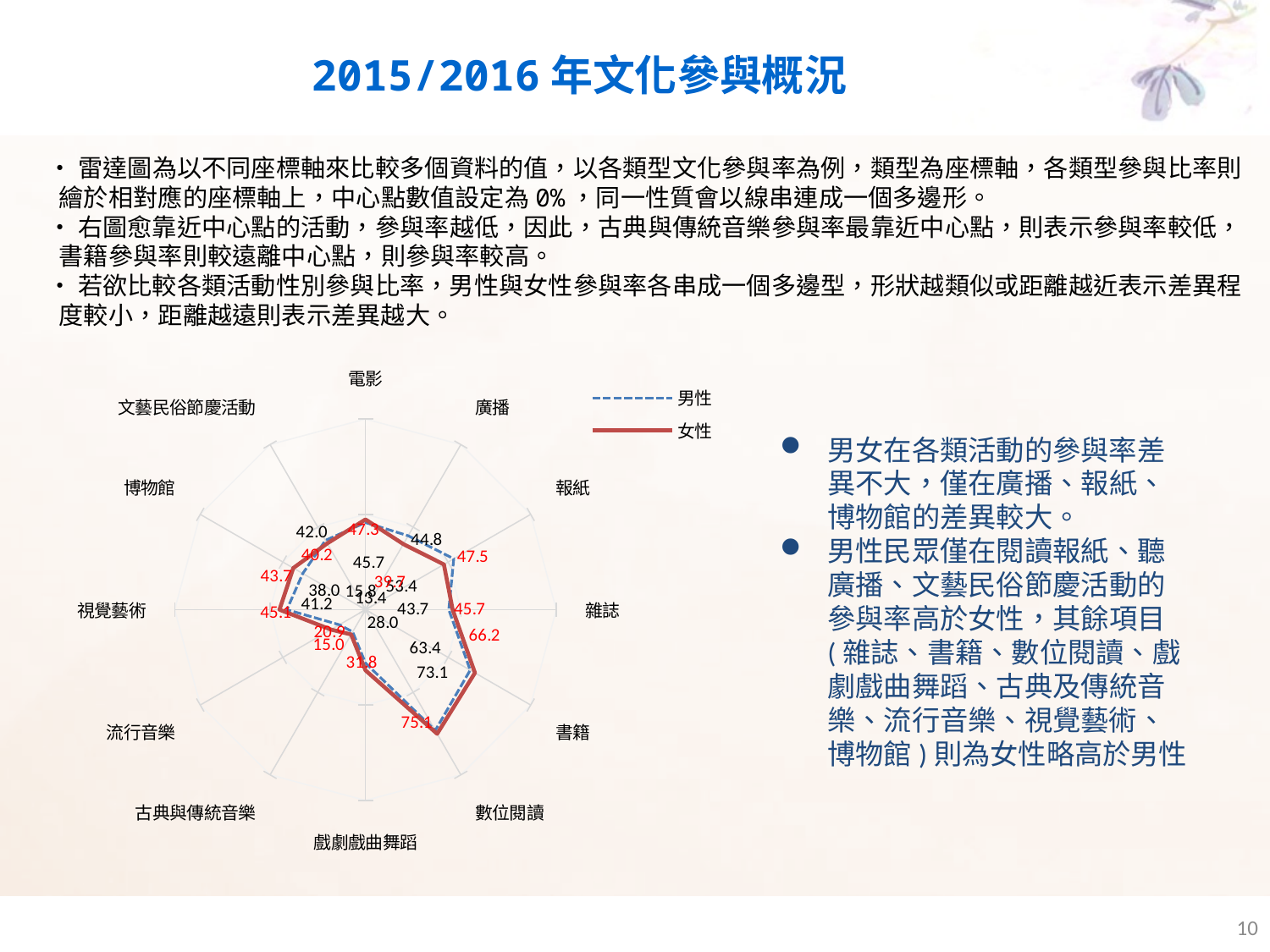

2015/2016年文化參與概況
•雷達圖為以不同座標軸來比較多個資料的值，以各類型文化參與率為例，類型為座標軸，各類型參與比率則繪於相對應的座標軸上，中心點數值設定為0%，同一性質會以線串連成一個多邊形。
•右圖愈靠近中心點的活動，參與率越低，因此，古典與傳統音樂參與率最靠近中心點，則表示參與率較低，書籍參與率則較遠離中心點，則參與率較高。
•若欲比較各類活動性別參與比率，男性與女性參與率各串成一個多邊型，形狀越類似或距離越近表示差異程度較小，距離越遠則表示差異越大。

### Chart

| Category | 男性 | 女性 |
|---|---|---|
| 電影 | 45.72152690449555 | 47.313465538868684 |
| 廣播 | 44.7891454797318 | 39.72404120308506 |
| 報紙 | 53.42846831705447 | 47.47639384694074 |
| 雜誌 | 43.68669251843102 | 45.6983128180578 |
| 書籍 | 63.383053890062016 | 66.24750035776088 |
| 數位閱讀 | 73.13478998890193 | 75.14227326881921 |
| 戲劇戲曲舞蹈 | 27.998546560566474 | 31.82014104255797 |
| 古典與傳統音樂 | 13.445882218044558 | 15.015809748513426 |
| 流行音樂 | 15.801751323906865 | 20.861874001077243 |
| 視覺藝術 | 41.21261829751531 | 45.07671178113813 |
| 博物館 | 37.971827014906175 | 43.68614710250692 |
| 文藝民俗節慶活動 | 41.99561614405564 | 40.15530970984065 |
男女在各類活動的參與率差異不大，僅在廣播、報紙、博物館的差異較大。
男性民眾僅在閱讀報紙、聽廣播、文藝民俗節慶活動的參與率高於女性，其餘項目(雜誌、書籍、數位閱讀、戲劇戲曲舞蹈、古典及傳統音樂、流行音樂、視覺藝術、博物館)則為女性略高於男性
10